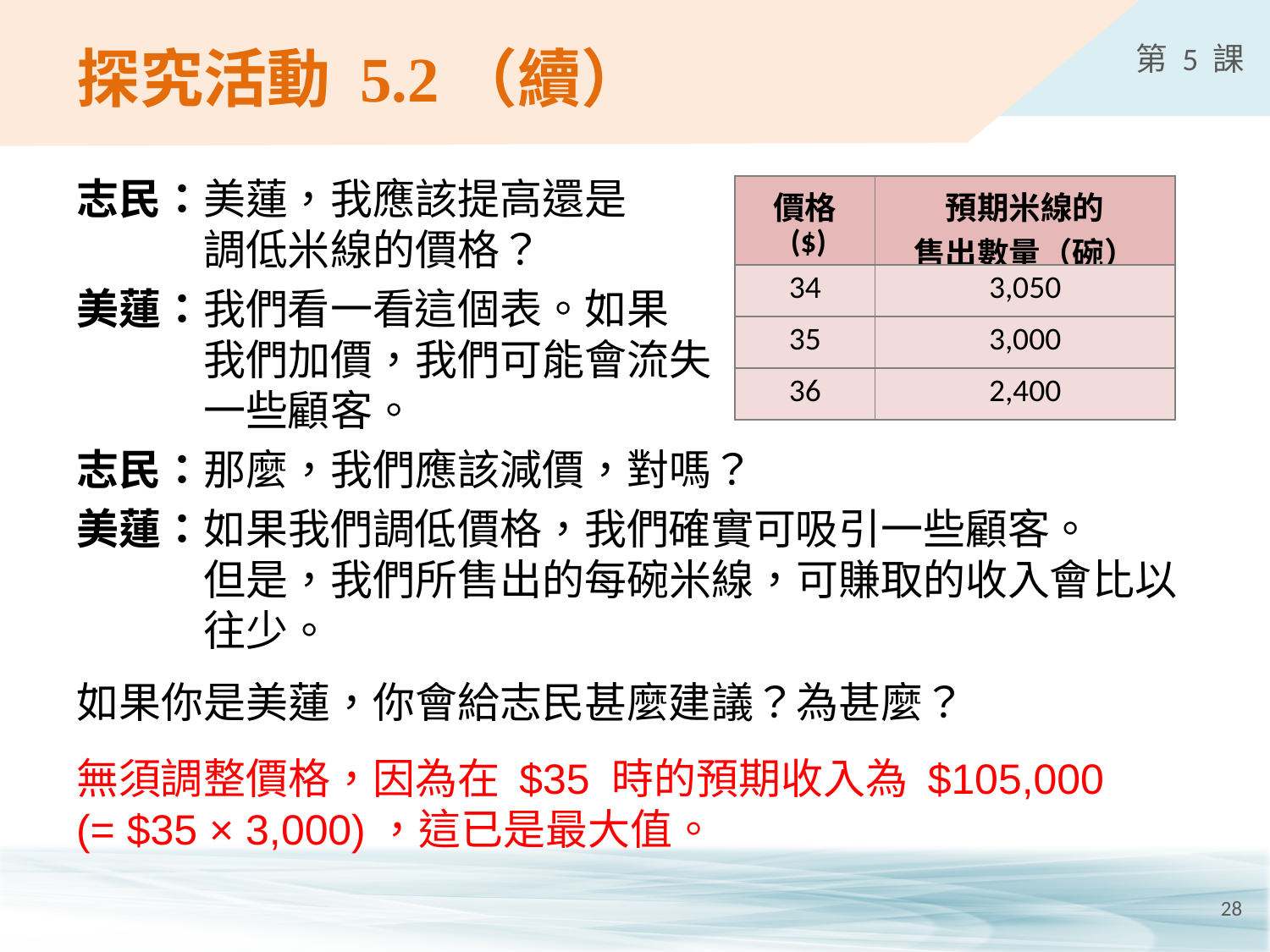

# 探究活動 5.2（續）
志民：美蓮，我應該提高還是
	調低米線的價格？
美蓮：我們看一看這個表。如果
	我們加價，我們可能會流失
	一些顧客。
志民：那麼，我們應該減價，對嗎？
美蓮：如果我們調低價格，我們確實可吸引一些顧客。
	但是，我們所售出的每碗米線，可賺取的收入會比以	往少。
如果你是美蓮，你會給志民甚麼建議？為甚麼？
| 價格 ($) | 預期米線的 售出數量（碗） |
| --- | --- |
| 34 | 3,050 |
| 35 | 3,000 |
| 36 | 2,400 |
無須調整價格，因為在 $35 時的預期收入為 $105,000
(= $35 × 3,000)，這已是最大值。
28